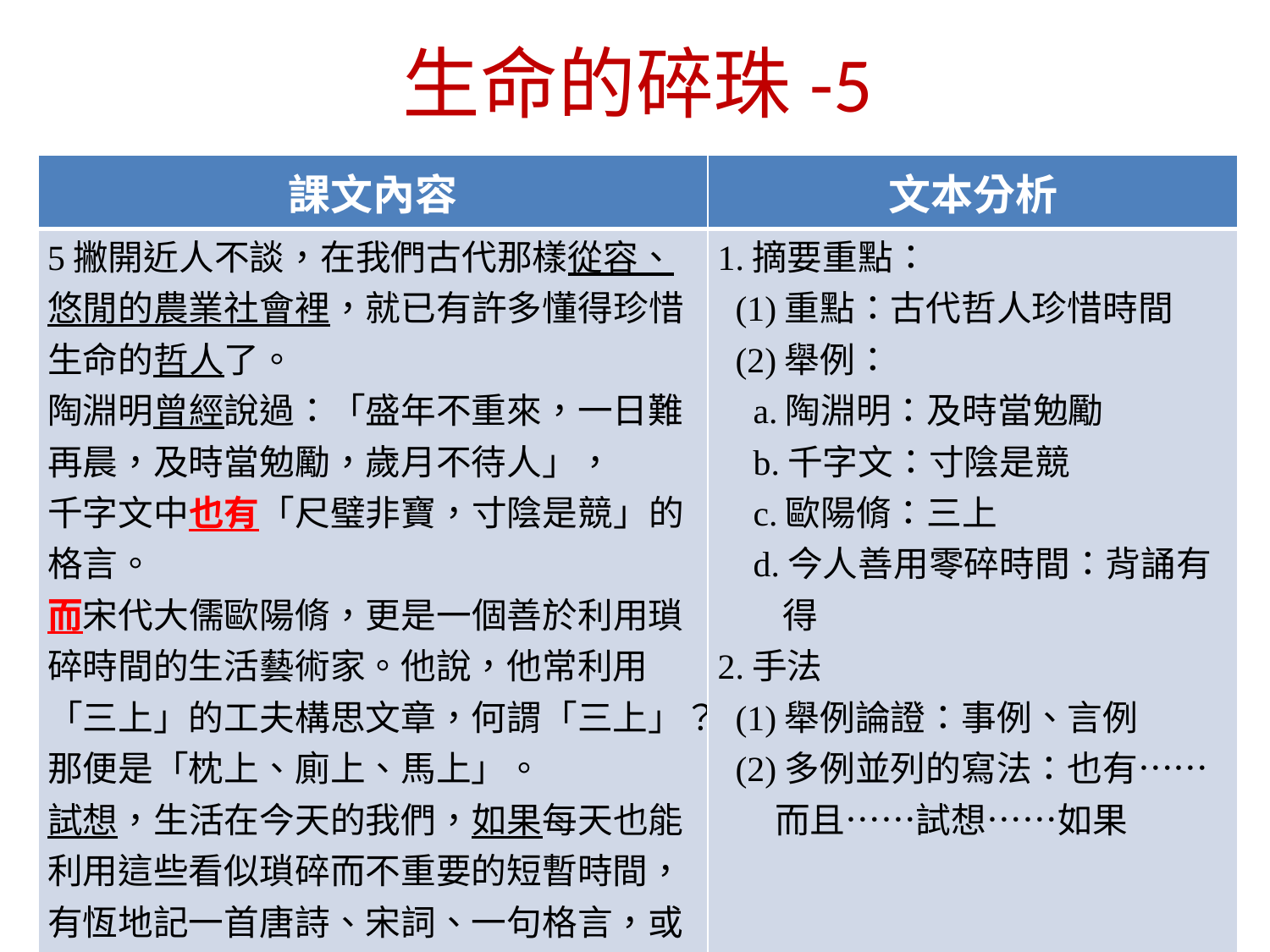

生命的碎珠-5
| 課文內容 | 文本分析 |
| --- | --- |
| 5撇開近人不談，在我們古代那樣從容、悠閒的農業社會裡，就已有許多懂得珍惜生命的哲人了。 陶淵明曾經說過：「盛年不重來，一日難再晨，及時當勉勵，歲月不待人」， 千字文中也有「尺璧非寶，寸陰是競」的格言。 而宋代大儒歐陽脩，更是一個善於利用瑣碎時間的生活藝術家。他說，他常利用「三上」的工夫構思文章，何謂「三上」？那便是「枕上、廁上、馬上」。 試想，生活在今天的我們，如果每天也能利用這些看似瑣碎而不重要的短暫時間，有恆地記一首唐詩、宋詞、一句格言，或背誦幾個英文單字，一年下來，能有多少收穫啊？ | 1.摘要重點： (1)重點：古代哲人珍惜時間 (2)舉例： a.陶淵明：及時當勉勵 b.千字文：寸陰是競 c.歐陽脩：三上 d.今人善用零碎時間：背誦有 得 2.手法 (1)舉例論證：事例、言例 (2)多例並列的寫法：也有…… 而且……試想……如果 |